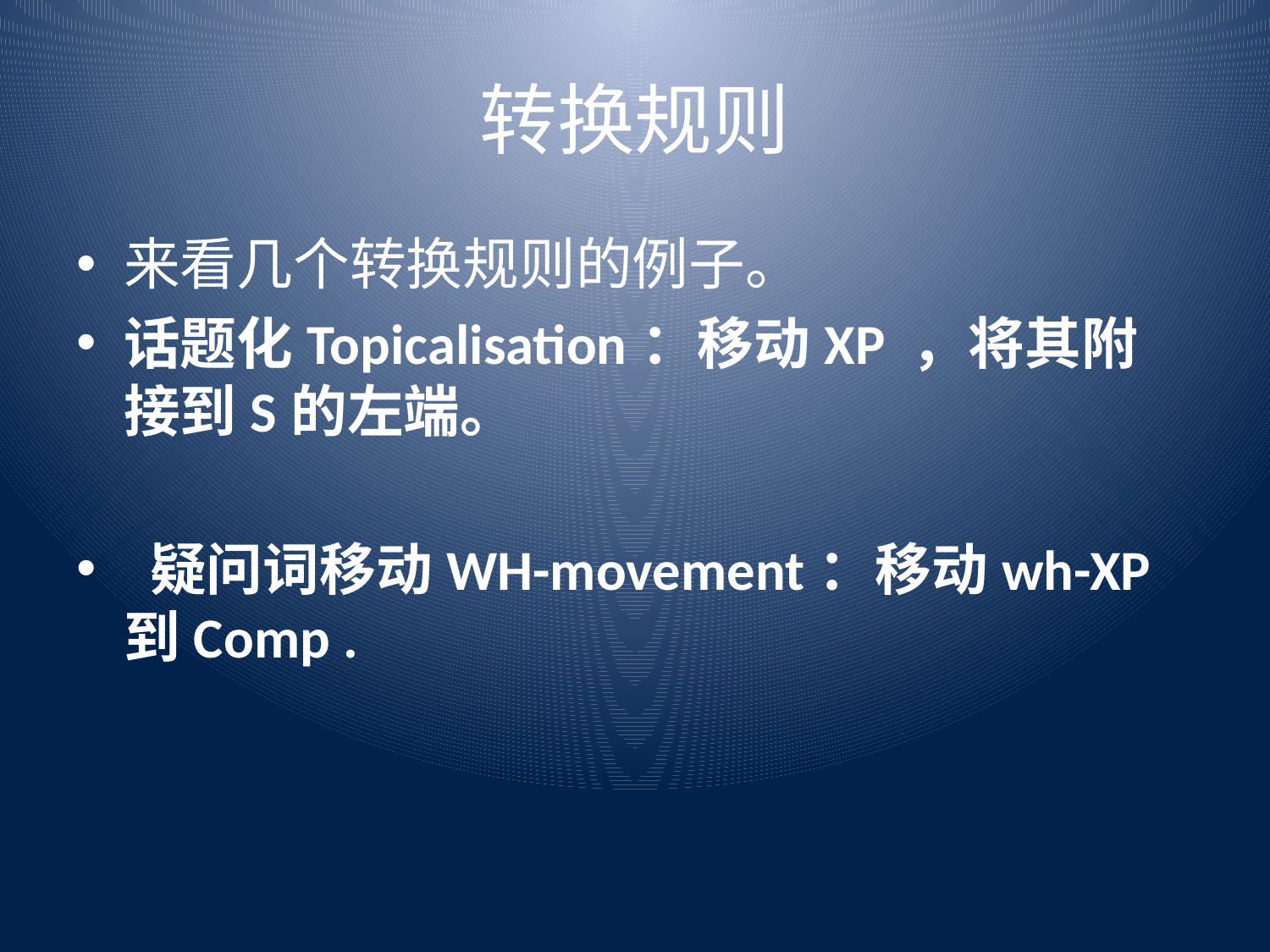

# 转换规则
来看几个转换规则的例子。
话题化Topicalisation：移动XP ，将其附接到S的左端。

 疑问词移动WH-movement：移动wh-XP到Comp .